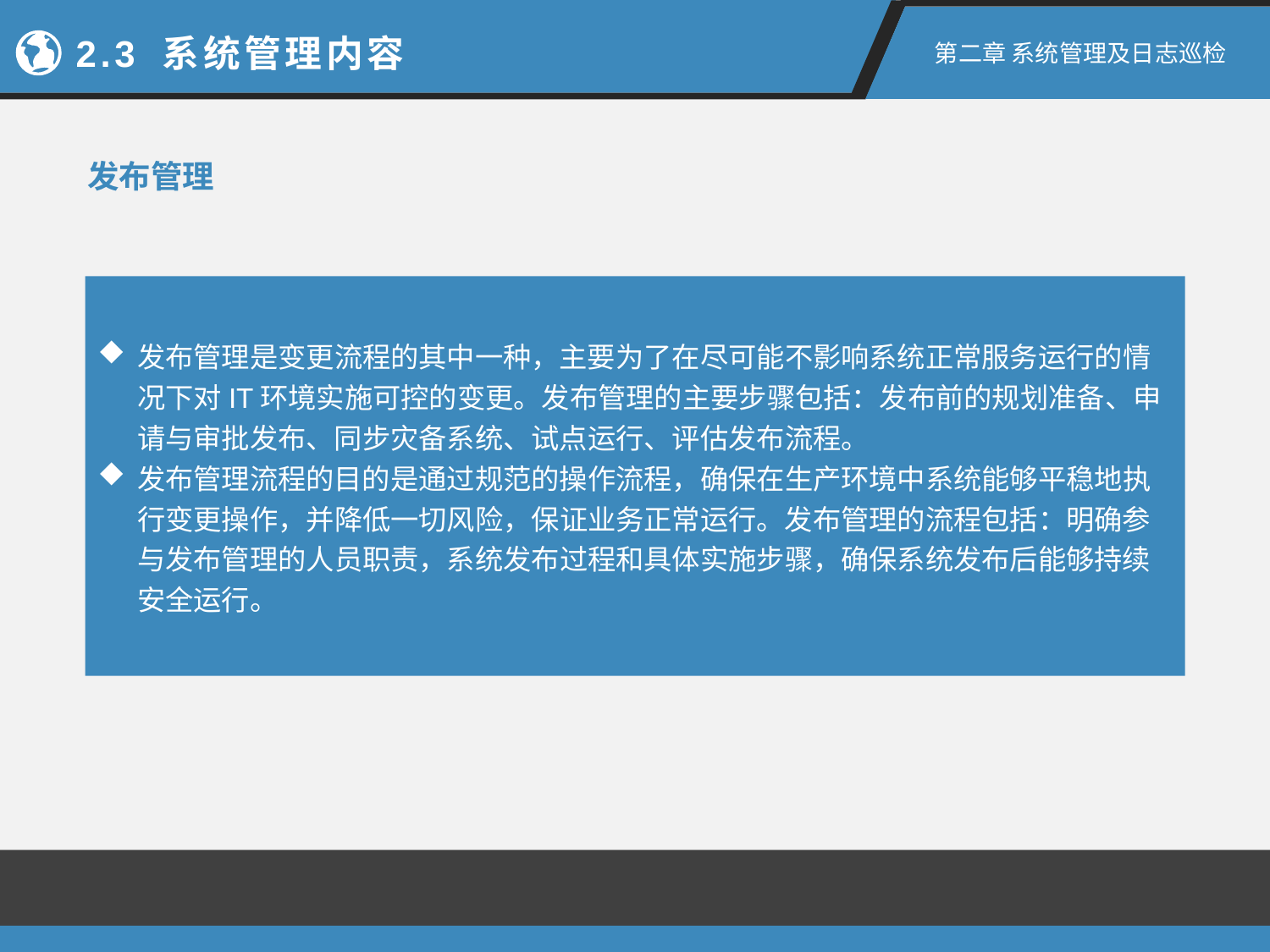

2.3 系统管理内容

第二章 系统管理及日志巡检
发布管理
发布管理是变更流程的其中一种，主要为了在尽可能不影响系统正常服务运行的情况下对IT环境实施可控的变更。发布管理的主要步骤包括：发布前的规划准备、申请与审批发布、同步灾备系统、试点运行、评估发布流程。
发布管理流程的目的是通过规范的操作流程，确保在生产环境中系统能够平稳地执行变更操作，并降低一切风险，保证业务正常运行。发布管理的流程包括：明确参与发布管理的人员职责，系统发布过程和具体实施步骤，确保系统发布后能够持续安全运行。